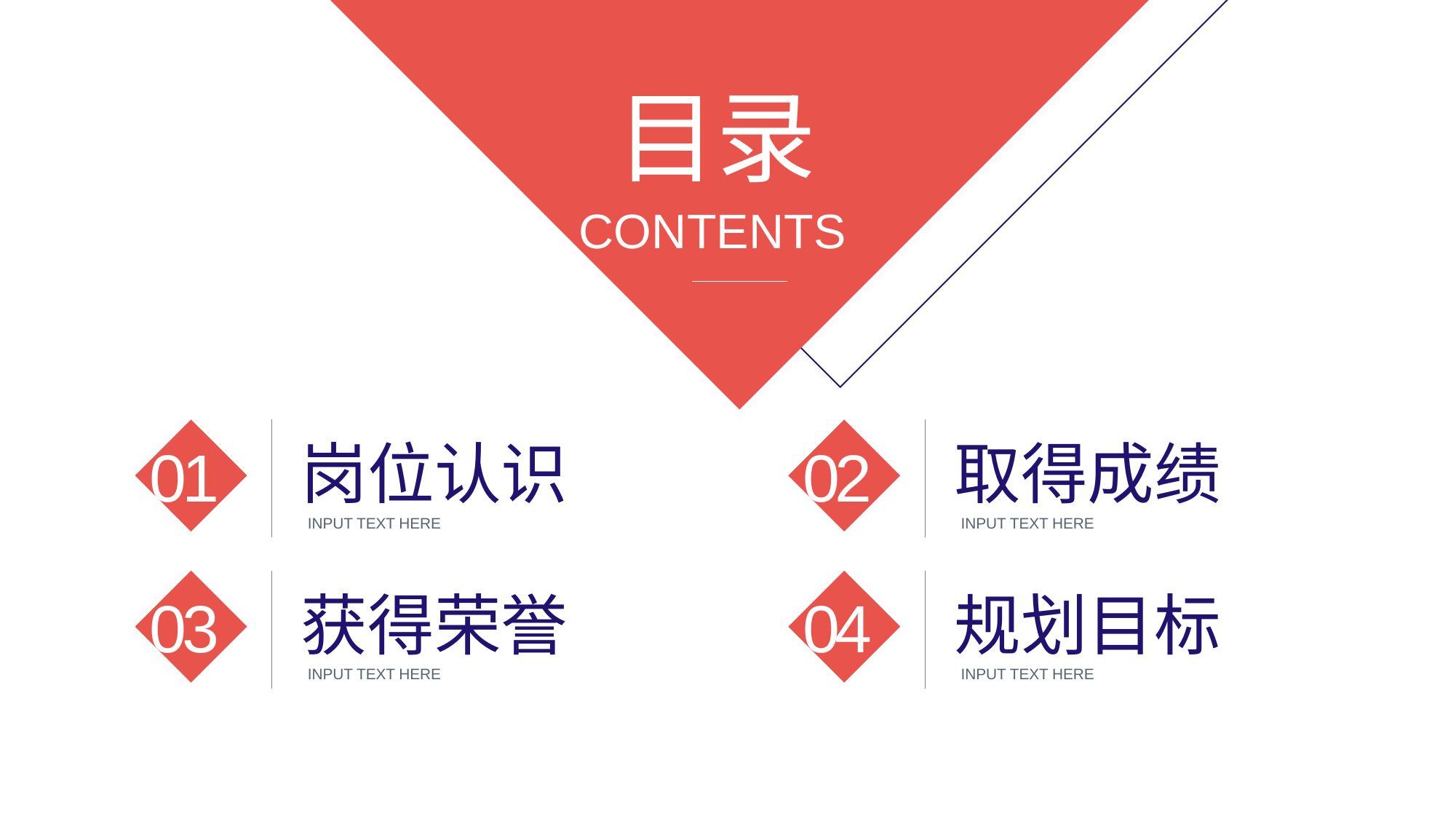

目录
CONTENTS

岗位认识
01
INPUT TEXT HERE

取得成绩
02
INPUT TEXT HERE

获得荣誉
03
INPUT TEXT HERE

规划目标
04
INPUT TEXT HERE